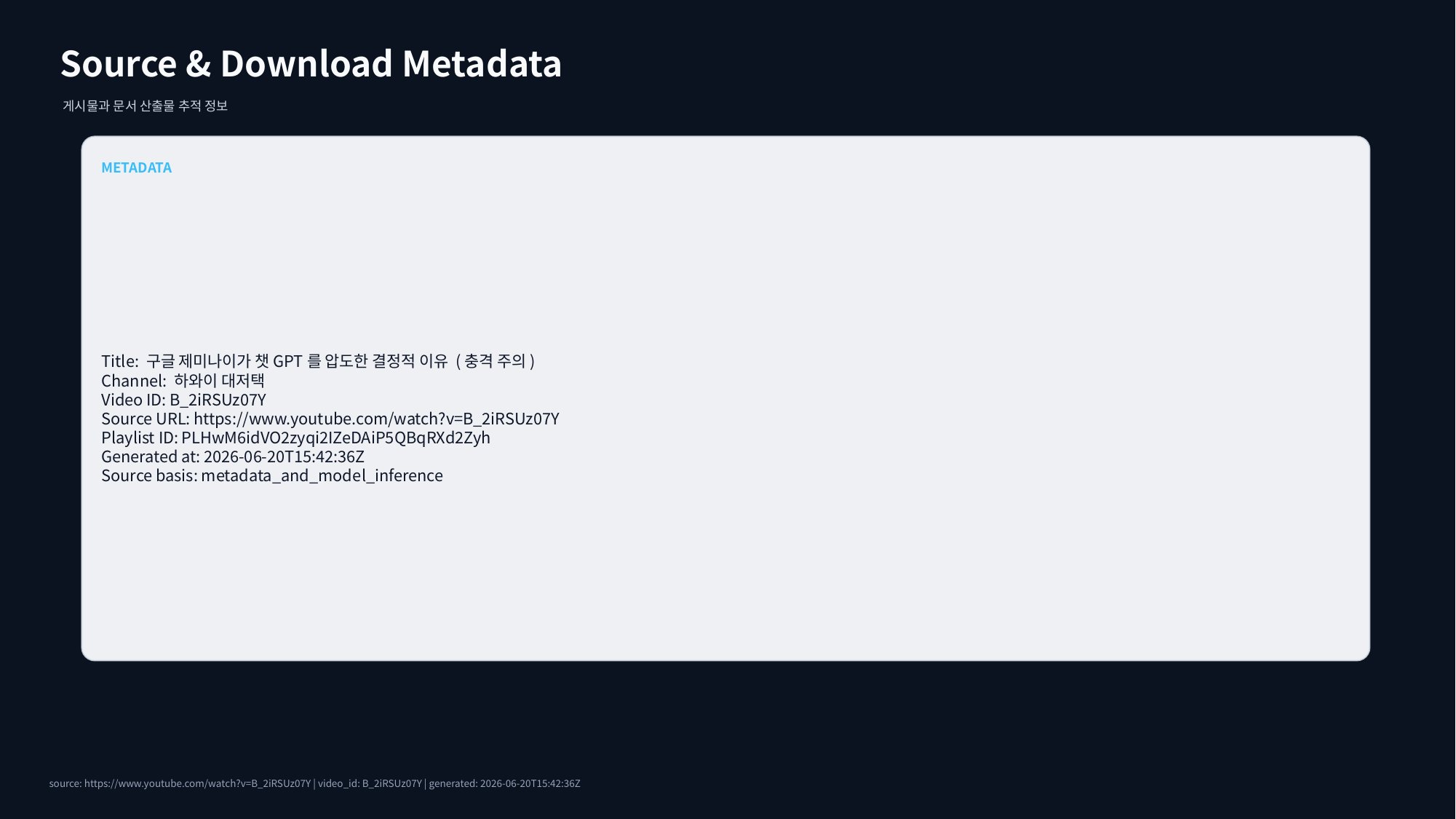

Source & Download Metadata
게시물과 문서 산출물 추적 정보

METADATA
Title: 구글 제미나이가 챗GPT를 압도한 결정적 이유 (충격 주의)
Channel: 하와이 대저택
Video ID: B_2iRSUz07Y
Source URL: https://www.youtube.com/watch?v=B_2iRSUz07Y
Playlist ID: PLHwM6idVO2zyqi2IZeDAiP5QBqRXd2Zyh
Generated at: 2026-06-20T15:42:36Z
Source basis: metadata_and_model_inference
source: https://www.youtube.com/watch?v=B_2iRSUz07Y | video_id: B_2iRSUz07Y | generated: 2026-06-20T15:42:36Z